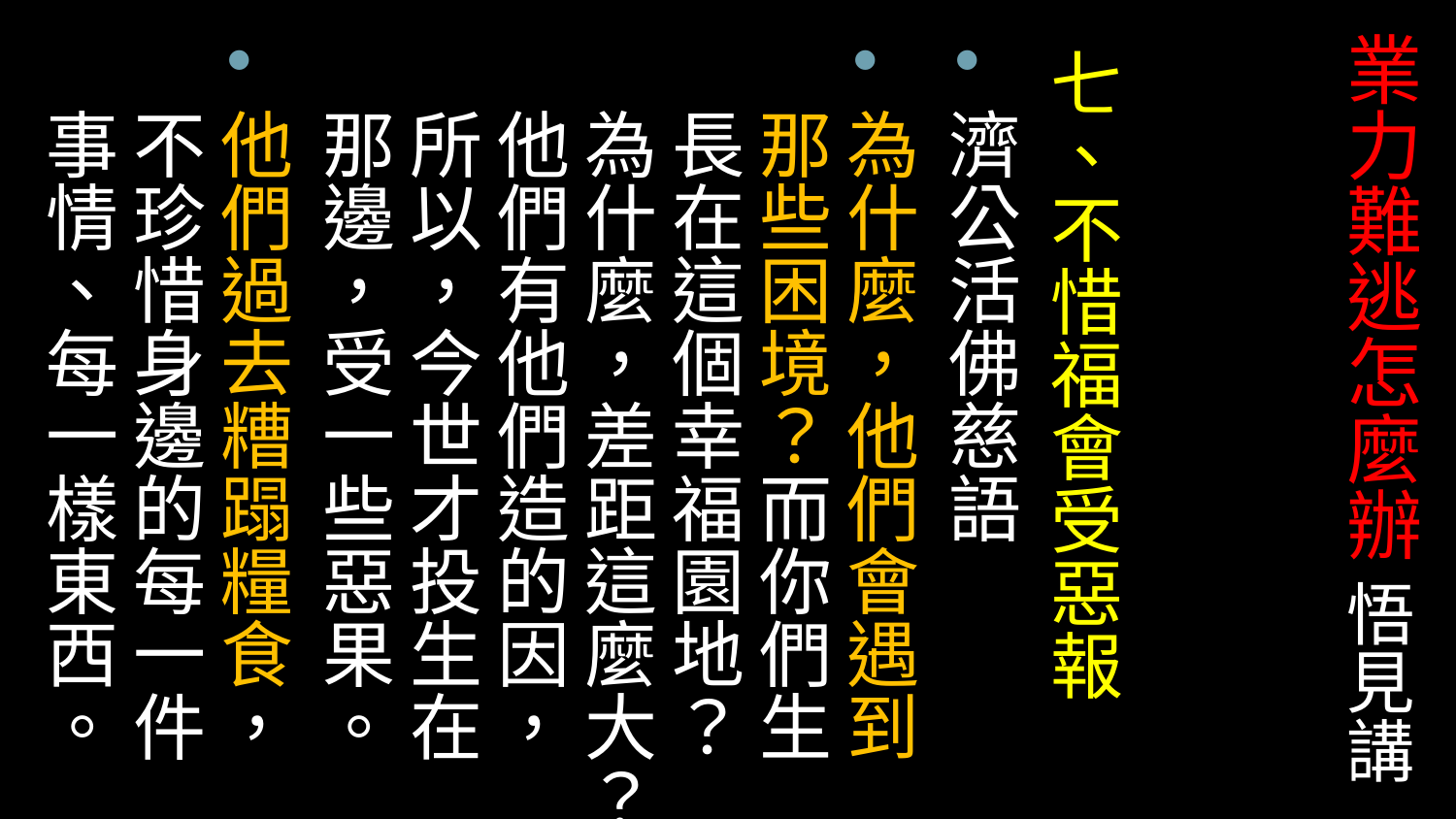

# 業力難逃怎麼辦 悟見講
七、不惜福會受惡報
濟公活佛慈語
為什麼，他們會遇到那些困境？而你們生長在這個幸福園地？為什麼，差距這麼大？他們有他們造的因，所以，今世才投生在那邊，受一些惡果。
他們過去糟蹋糧食，不珍惜身邊的每一件事情、每一樣東西。